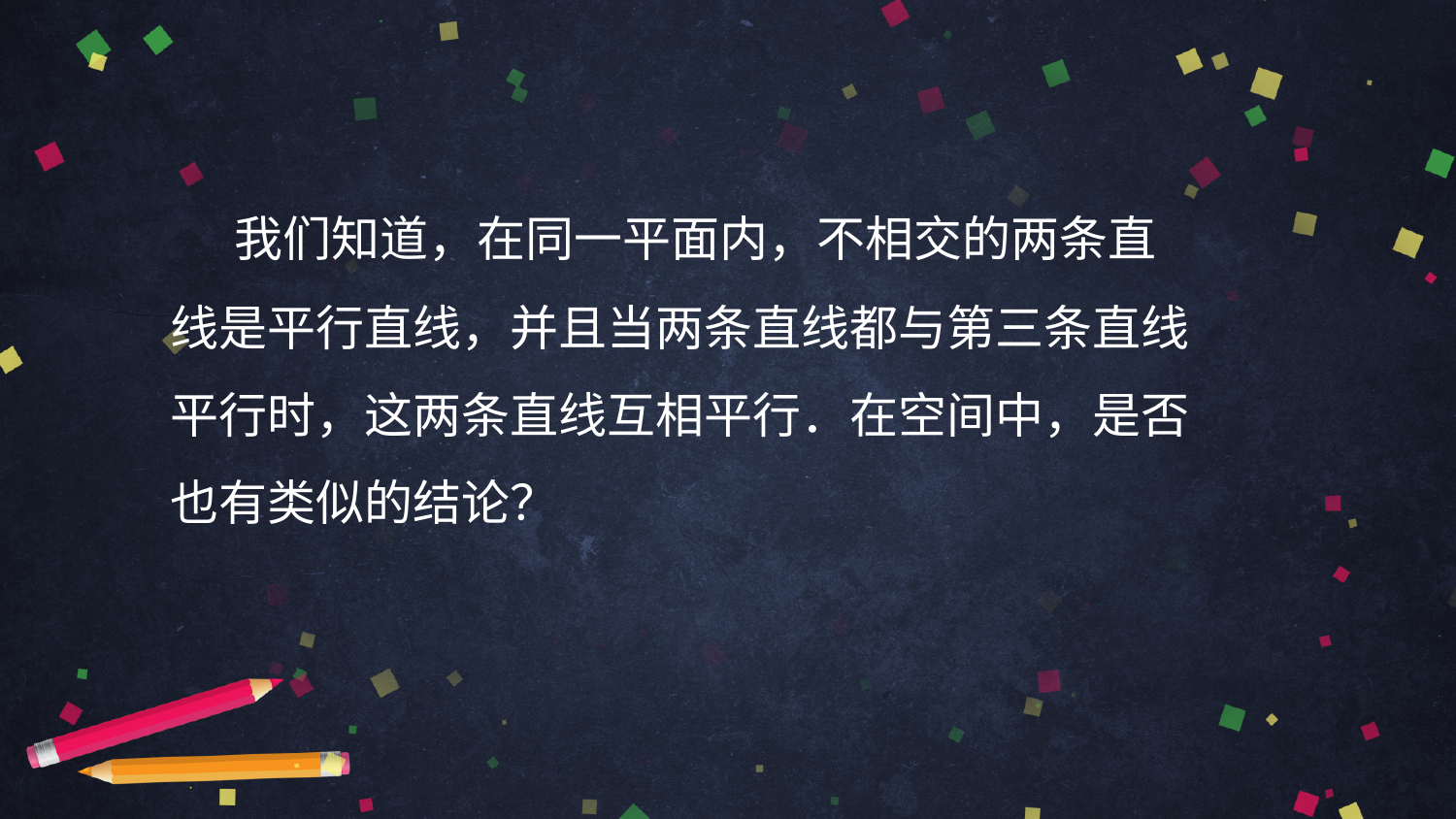

我们知道，在同一平面内，不相交的两条直
线是平行直线，并且当两条直线都与第三条直线
平行时，这两条直线互相平行．在空间中，是否
也有类似的结论？